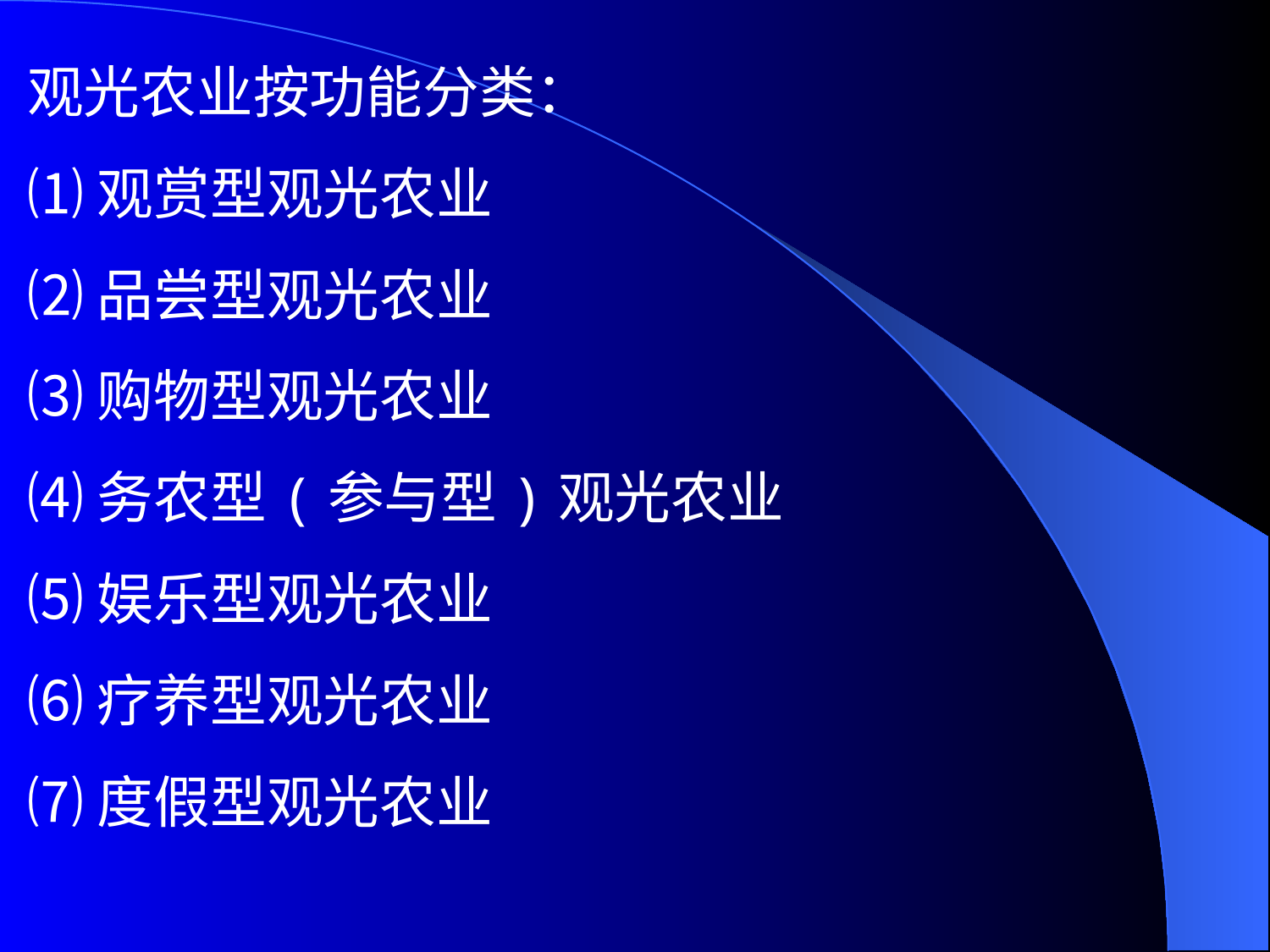

观光农业按功能分类：
⑴观赏型观光农业
⑵品尝型观光农业
⑶购物型观光农业
⑷务农型(参与型)观光农业
⑸娱乐型观光农业
⑹疗养型观光农业
⑺度假型观光农业